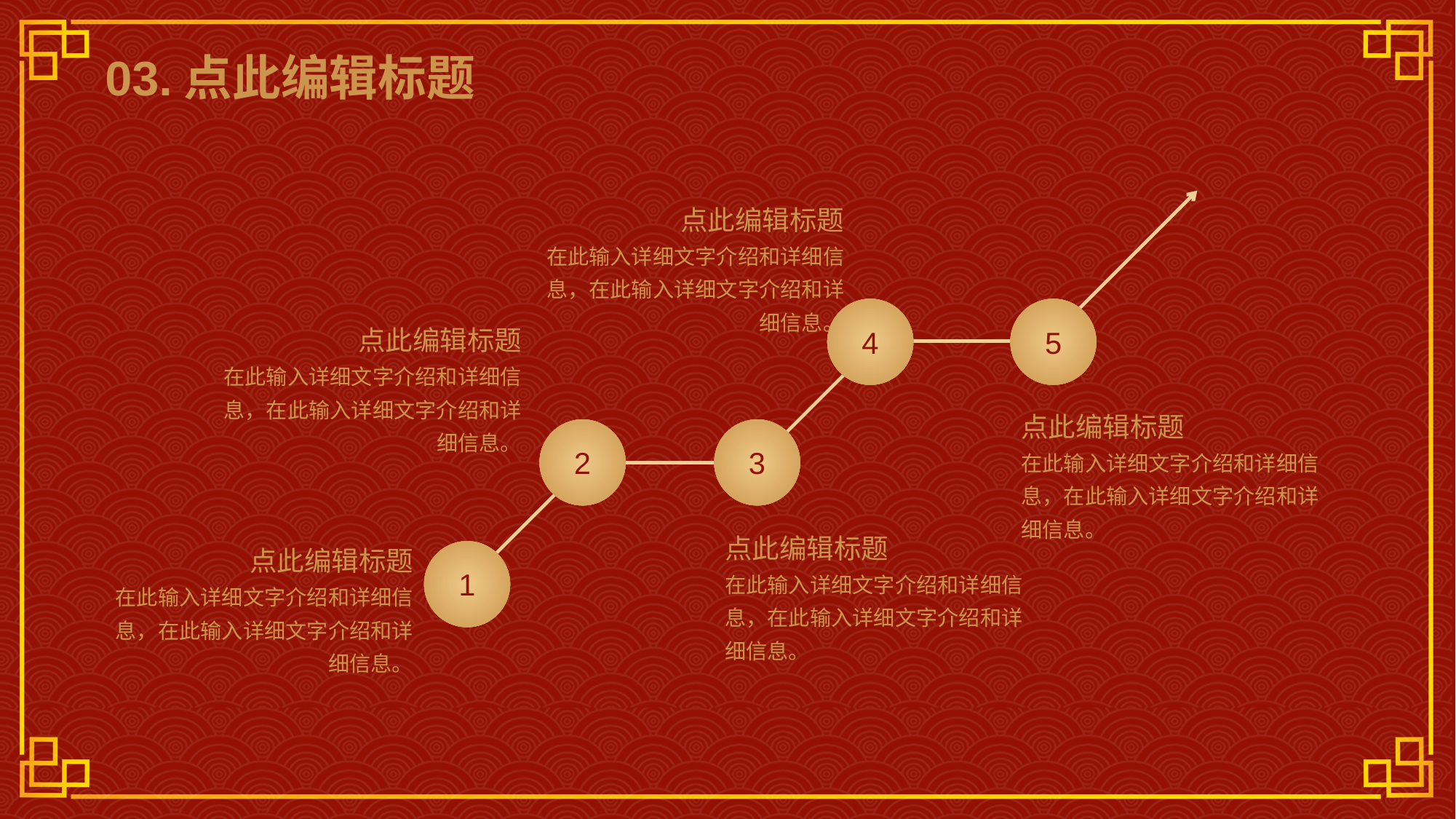

03.点此编辑标题
点此编辑标题
在此输入详细文字介绍和详细信息，在此输入详细文字介绍和详细信息。
4
5
点此编辑标题
在此输入详细文字介绍和详细信息，在此输入详细文字介绍和详细信息。
点此编辑标题
在此输入详细文字介绍和详细信息，在此输入详细文字介绍和详细信息。
2
3
点此编辑标题
在此输入详细文字介绍和详细信息，在此输入详细文字介绍和详细信息。
点此编辑标题
在此输入详细文字介绍和详细信息，在此输入详细文字介绍和详细信息。
1